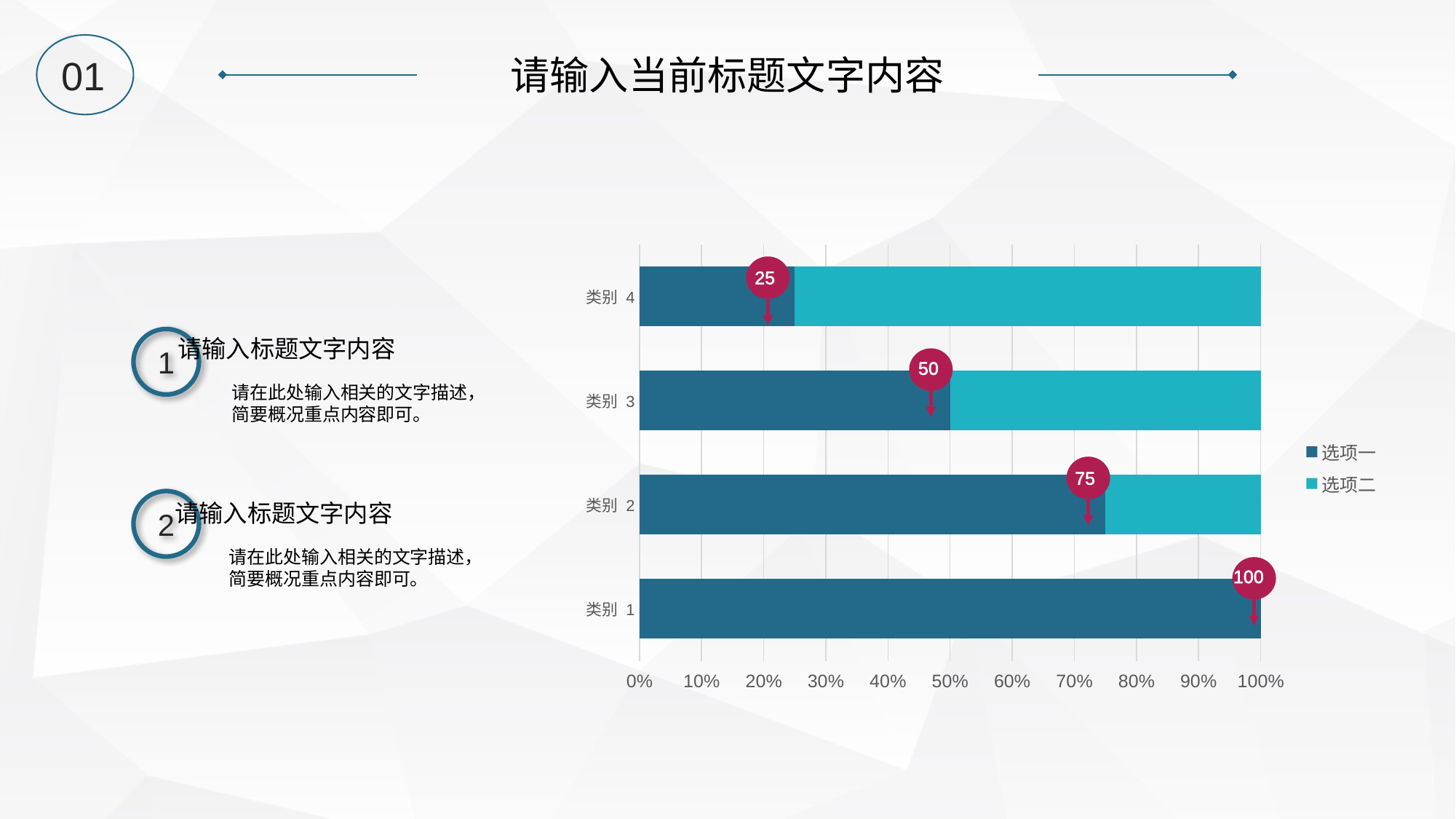

01
请输入当前标题文字内容

### Chart

| Category | 选项一 | 选项二 |
|---|---|---|
| 类别 1 | 100.0 | 0.0 |
| 类别 2 | 75.0 | 25.0 |
| 类别 3 | 50.0 | 50.0 |
| 类别 4 | 25.0 | 75.0 |
25
请输入标题文字内容
请在此处输入相关的文字描述，简要概况重点内容即可。
1

50

75
2
请输入标题文字内容
请在此处输入相关的文字描述，简要概况重点内容即可。

100